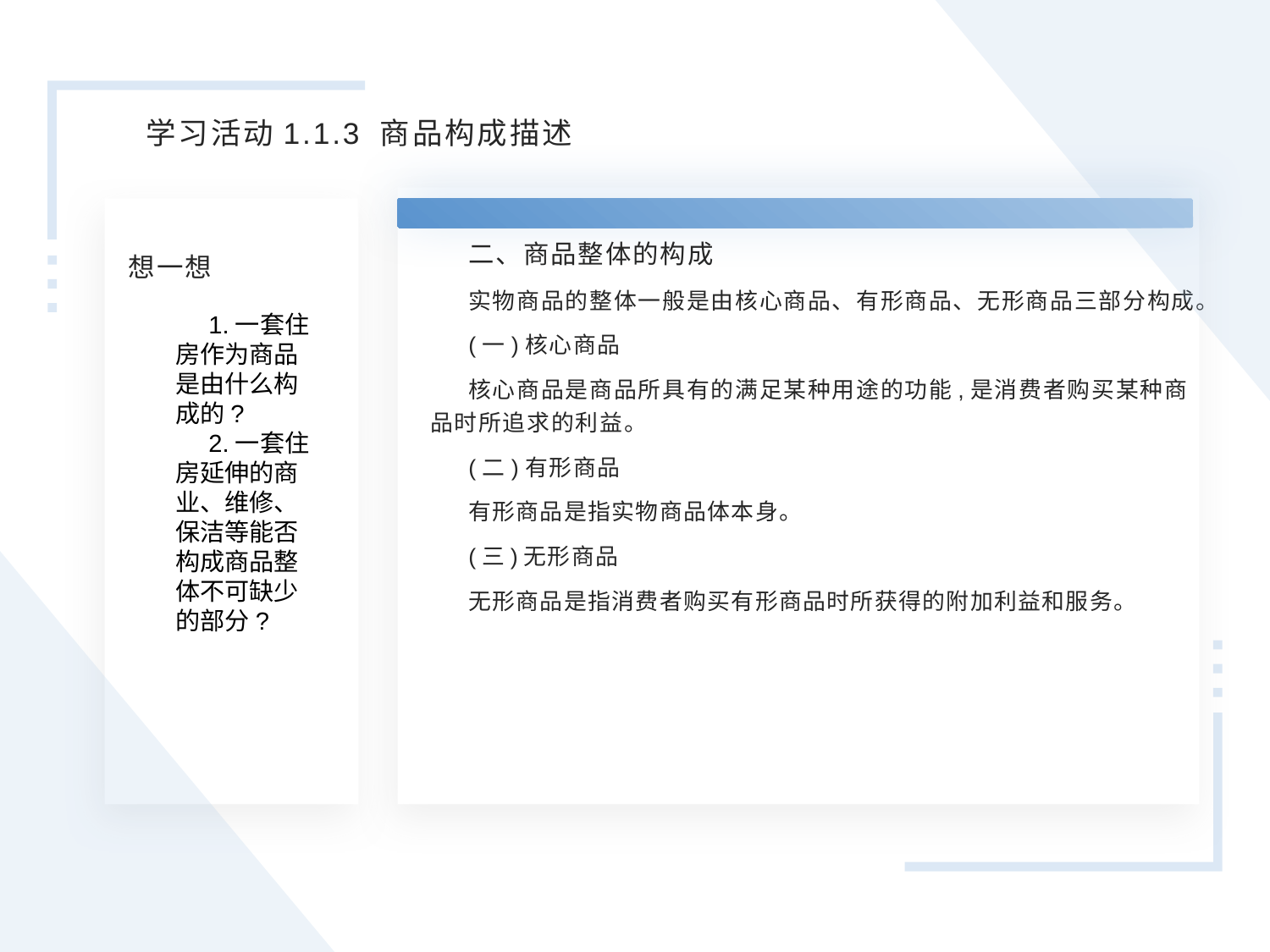

学习活动1.1.3 商品构成描述

1.你对商品的发展史有哪些了解呢?
2.经过劳动生产的产品都是商品吗? 你能列举几个例子证明你的观点吗?

二、商品整体的构成
实物商品的整体一般是由核心商品、有形商品、无形商品三部分构成。
(一)核心商品
核心商品是商品所具有的满足某种用途的功能,是消费者购买某种商品时所追求的利益。
(二)有形商品
有形商品是指实物商品体本身。
(三)无形商品
无形商品是指消费者购买有形商品时所获得的附加利益和服务。
想一想
1.一套住房作为商品是由什么构成的?
2.一套住房延伸的商业、维修、保洁等能否构成商品整体不可缺少的部分?